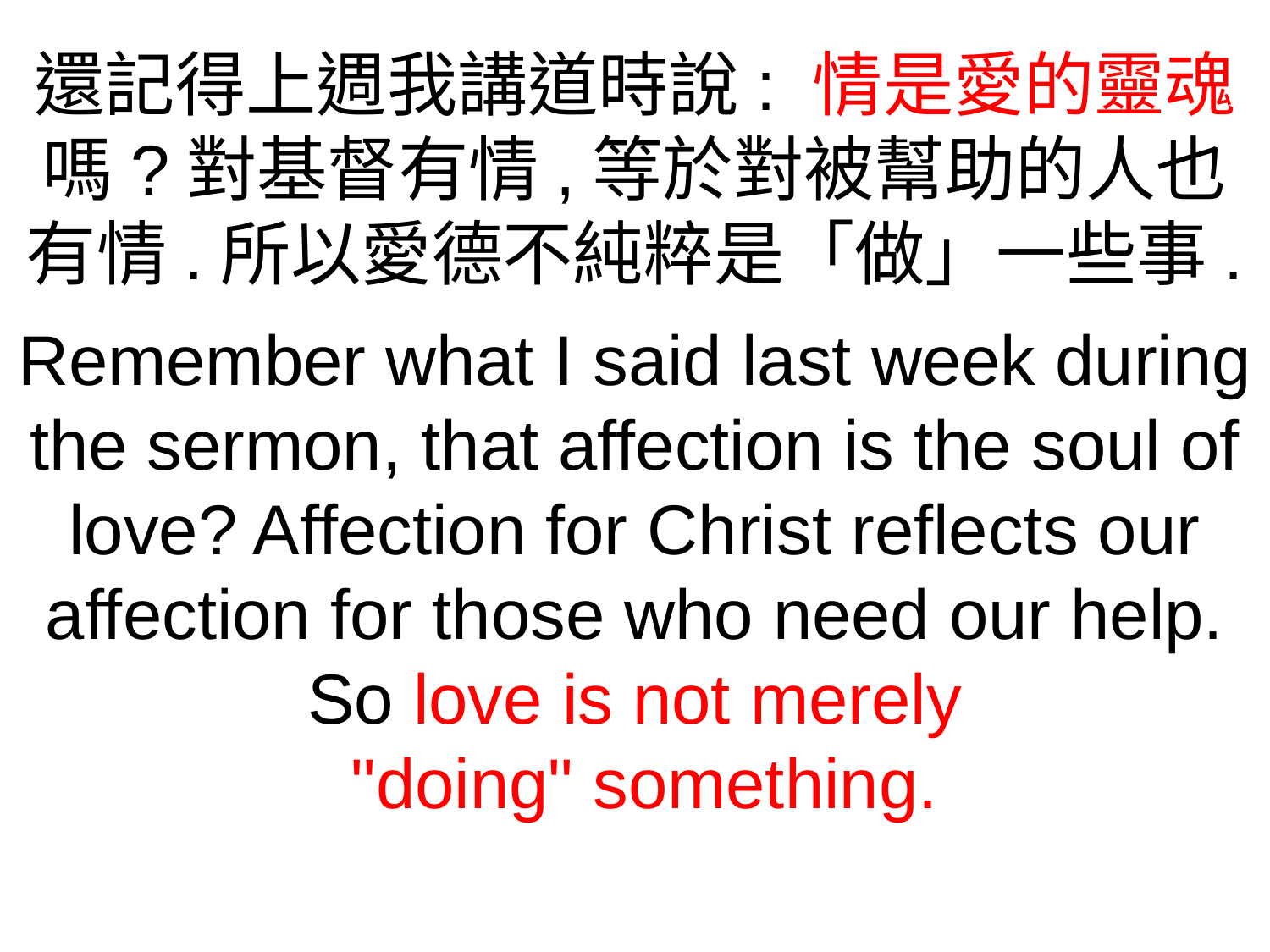

還記得上週我講道時說: 情是愛的靈魂
嗎?對基督有情,等於對被幫助的人也有情.所以愛德不純粹是「做」一些事.
Remember what I said last week during the sermon, that affection is the soul of love? Affection for Christ reflects our affection for those who need our help. So love is not merely
 "doing" something.